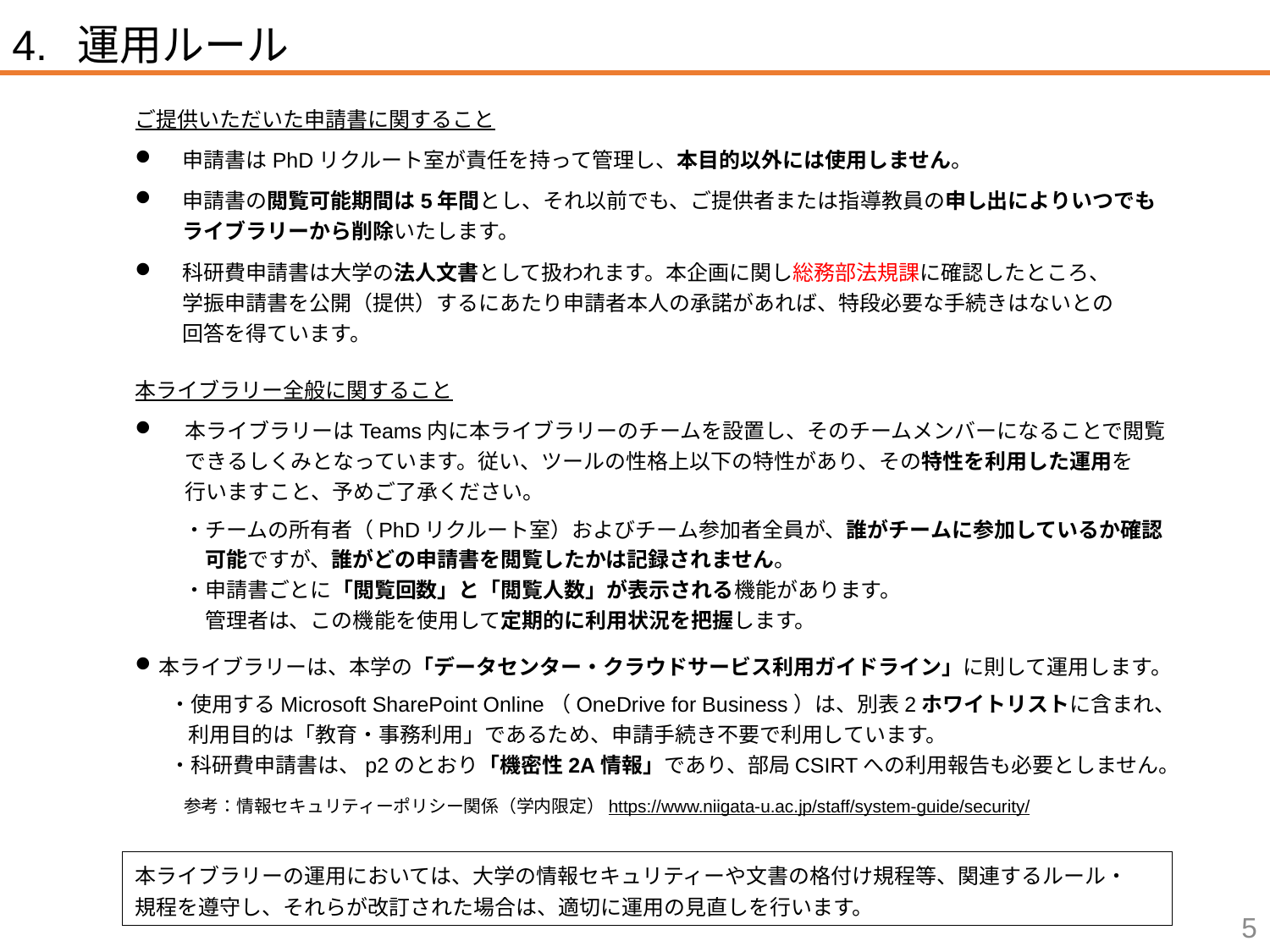

運用ルール
ご提供いただいた申請書に関すること
申請書はPhDリクルート室が責任を持って管理し、本目的以外には使用しません。
申請書の閲覧可能期間は5年間とし、それ以前でも、ご提供者または指導教員の申し出によりいつでもライブラリーから削除いたします。
科研費申請書は大学の法人文書として扱われます。本企画に関し総務部法規課に確認したところ、
学振申請書を公開（提供）するにあたり申請者本人の承諾があれば、特段必要な手続きはないとの
回答を得ています。
本ライブラリー全般に関すること
本ライブラリーはTeams内に本ライブラリーのチームを設置し、そのチームメンバーになることで閲覧できるしくみとなっています。従い、ツールの性格上以下の特性があり、その特性を利用した運用を
行いますこと、予めご了承ください。
・チームの所有者（PhDリクルート室）およびチーム参加者全員が、誰がチームに参加しているか確認
　可能ですが、誰がどの申請書を閲覧したかは記録されません。
・申請書ごとに「閲覧回数」と「閲覧人数」が表示される機能があります。
　管理者は、この機能を使用して定期的に利用状況を把握します。
本ライブラリーは、本学の「データセンター・クラウドサービス利用ガイドライン」に則して運用します。
・使用するMicrosoft SharePoint Online（OneDrive for Business）は、別表2ホワイトリストに含まれ、
    利用目的は「教育・事務利用」であるため、申請手続き不要で利用しています。
・科研費申請書は、p2のとおり「機密性2A情報」であり、部局CSIRTへの利用報告も必要としません。
参考：情報セキュリティーポリシー関係（学内限定）https://www.niigata-u.ac.jp/staff/system-guide/security/
本ライブラリーの運用においては、大学の情報セキュリティーや文書の格付け規程等、関連するルール・
規程を遵守し、それらが改訂された場合は、適切に運用の見直しを行います。
5